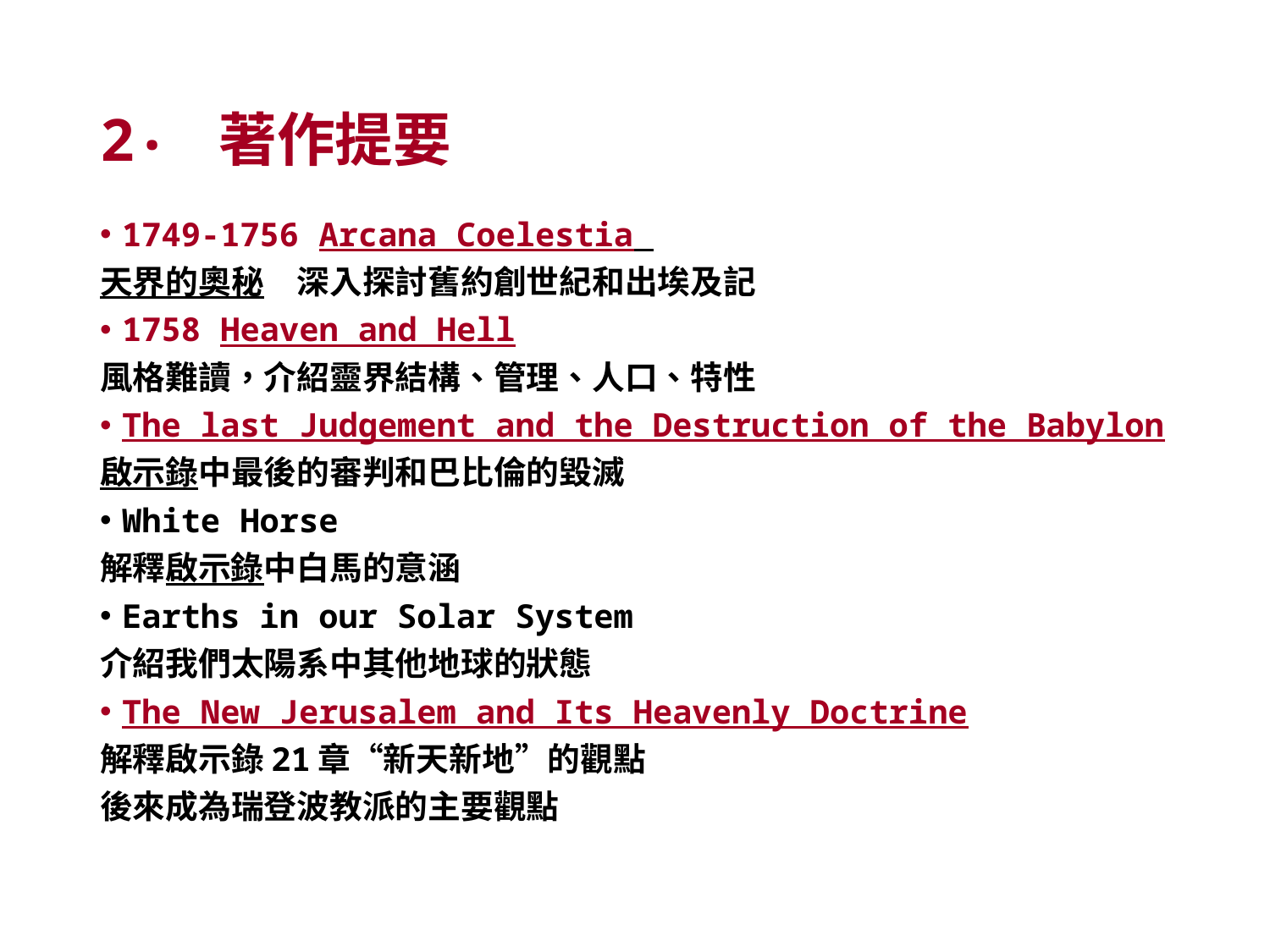

# 2‧ 著作提要
1749-1756 Arcana Coelestia
天界的奧秘　深入探討舊約創世紀和出埃及記
1758 Heaven and Hell
風格難讀，介紹靈界結構、管理、人口、特性
The last Judgement and the Destruction of the Babylon
啟示錄中最後的審判和巴比倫的毀滅
White Horse
解釋啟示錄中白馬的意涵
Earths in our Solar System
介紹我們太陽系中其他地球的狀態
The New Jerusalem and Its Heavenly Doctrine
解釋啟示錄21章“新天新地”的觀點
後來成為瑞登波教派的主要觀點